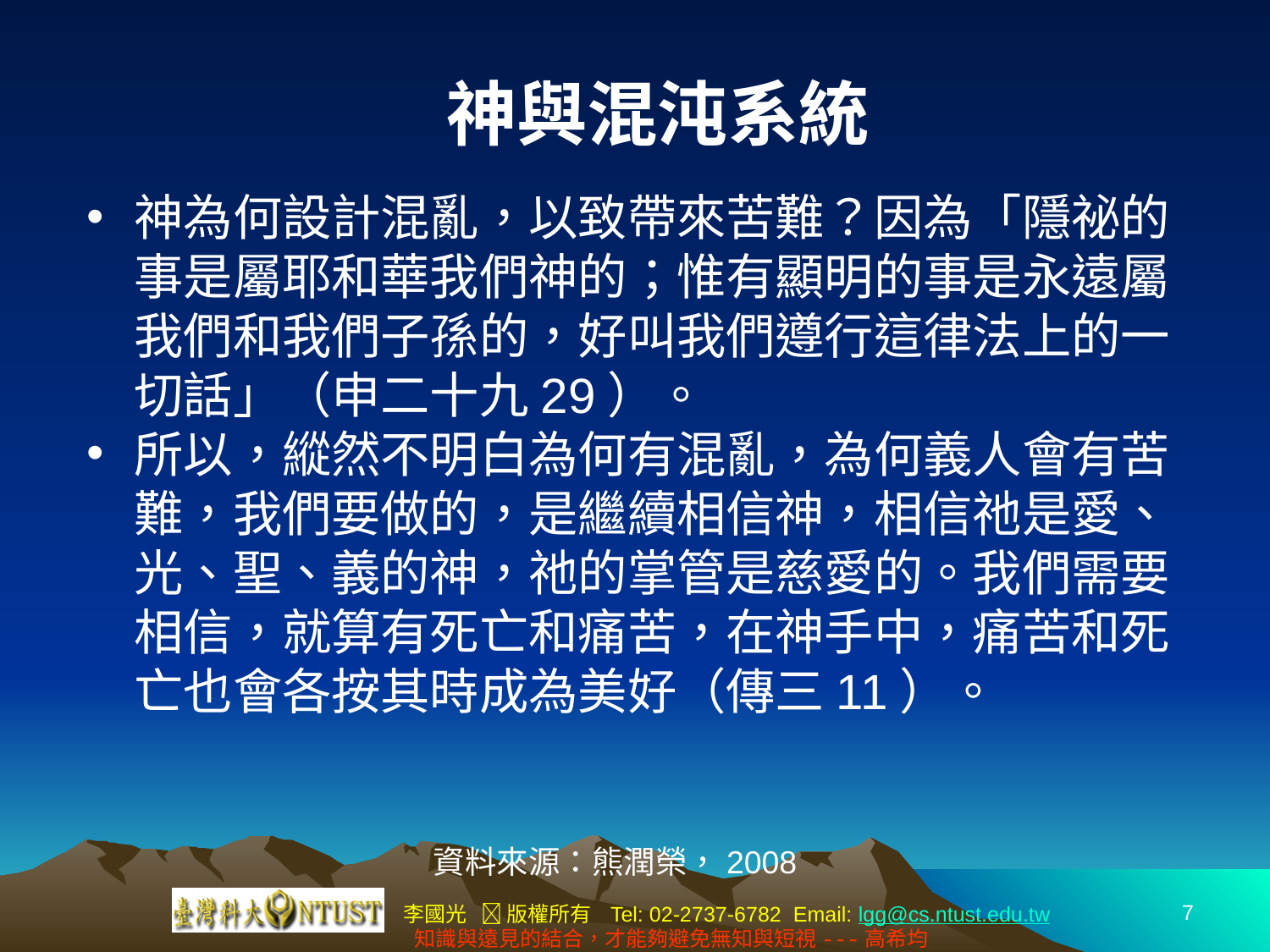

神與混沌系統
神為何設計混亂，以致帶來苦難？因為「隱祕的事是屬耶和華我們神的；惟有顯明的事是永遠屬我們和我們子孫的，好叫我們遵行這律法上的一切話」（申二十九29）。
所以，縱然不明白為何有混亂，為何義人會有苦難，我們要做的，是繼續相信神，相信祂是愛、光、聖、義的神，祂的掌管是慈愛的。我們需要相信，就算有死亡和痛苦，在神手中，痛苦和死亡也會各按其時成為美好（傳三11）。

資料來源：熊潤榮，2008
7